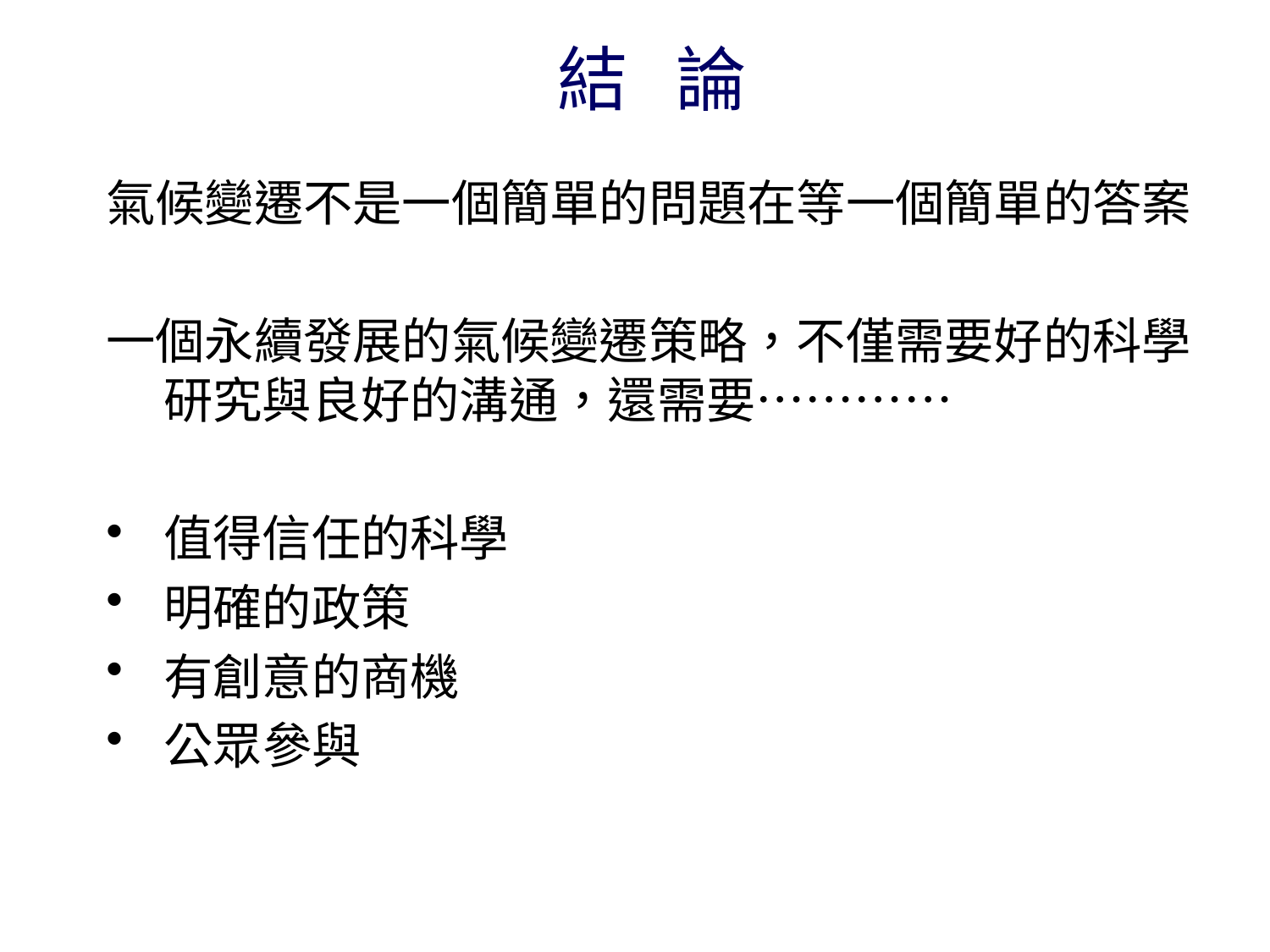

結   論
氣候變遷不是一個簡單的問題在等一個簡單的答案

一個永續發展的氣候變遷策略，不僅需要好的科學研究與良好的溝通，還需要…………

值得信任的科學
明確的政策
有創意的商機
公眾參與